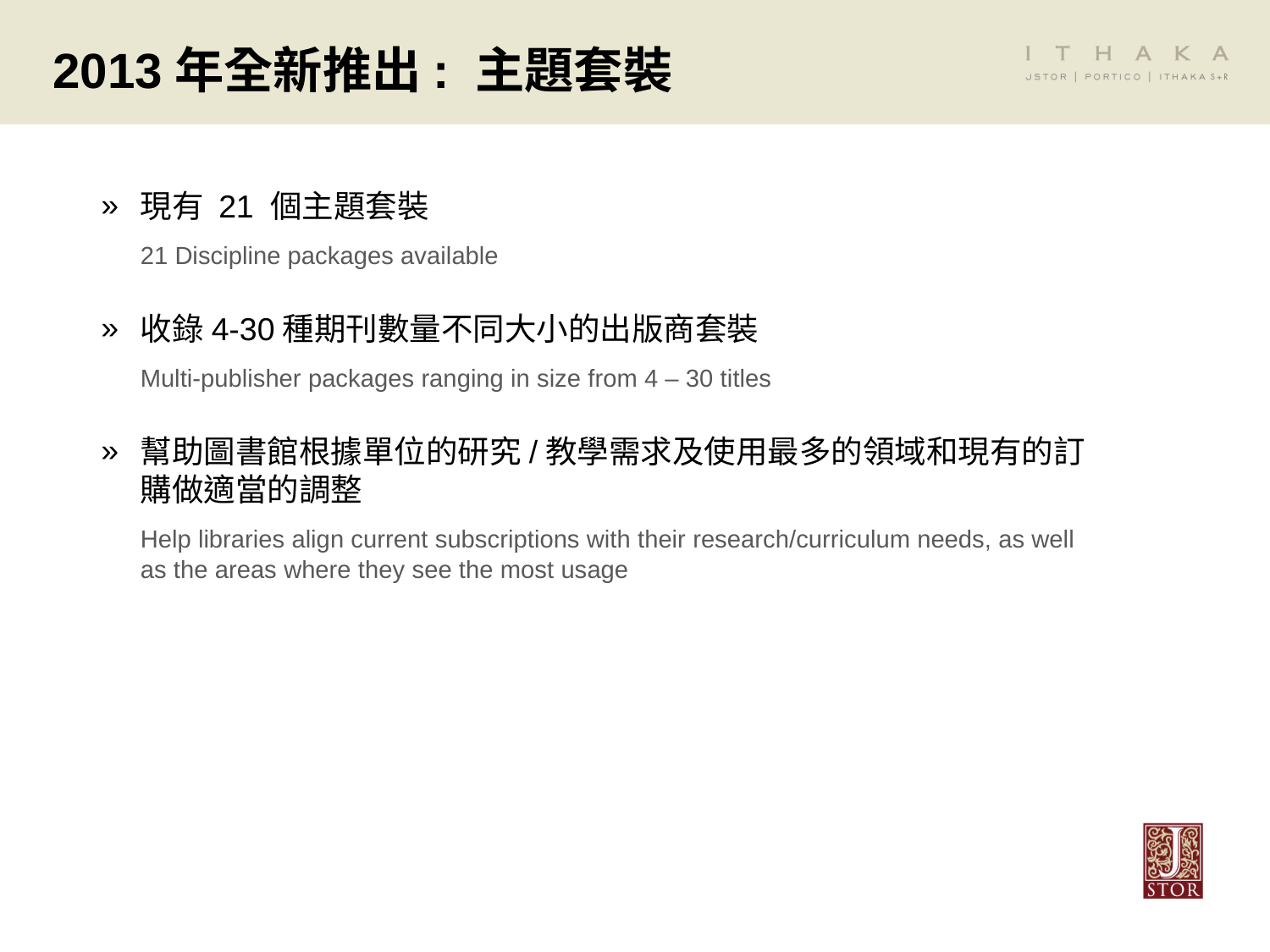

# 2013年全新推出: 主題套裝
現有 21 個主題套裝
	21 Discipline packages available
收錄4-30種期刊數量不同大小的出版商套裝
	Multi-publisher packages ranging in size from 4 – 30 titles
幫助圖書館根據單位的研究/教學需求及使用最多的領域和現有的訂購做適當的調整
	Help libraries align current subscriptions with their research/curriculum needs, as well as the areas where they see the most usage